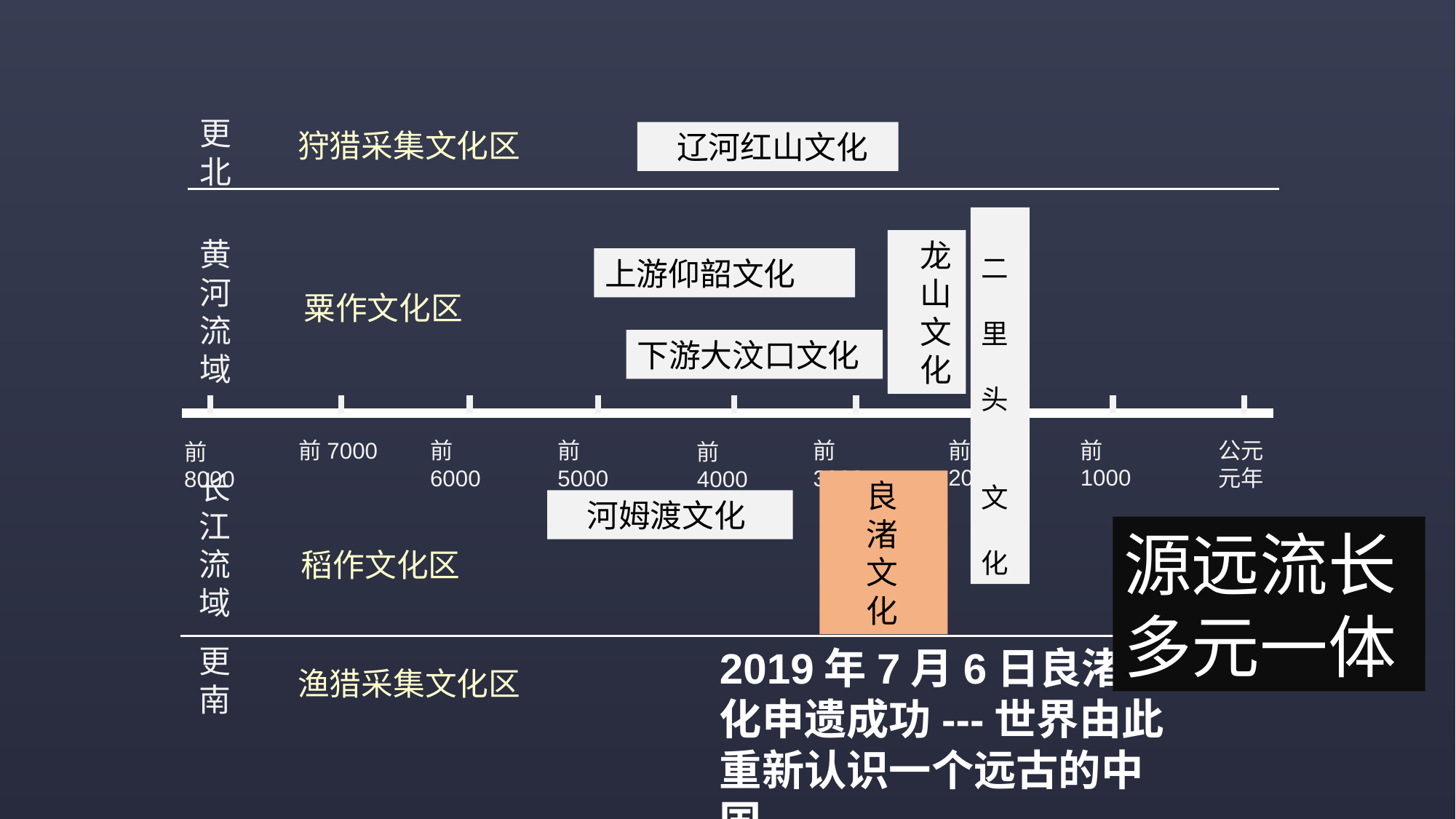

更北
狩猎采集文化区
   辽河红山文化
 二
 里
 头
 文
 化
黄河流域
  龙
  山
  文
  化
上游仰韶文化
   粟作文化区
下游大汶口文化
前2000
前1000
前7000
前6000
前5000
前3000
公元元年
前8000
前4000
长江流域
    良
    渚
    文
    化
   河姆渡文化
源远流长
多元一体
   稻作文化区
更南
2019年7月6日良渚文化申遗成功---世界由此重新认识一个远古的中国
渔猎采集文化区